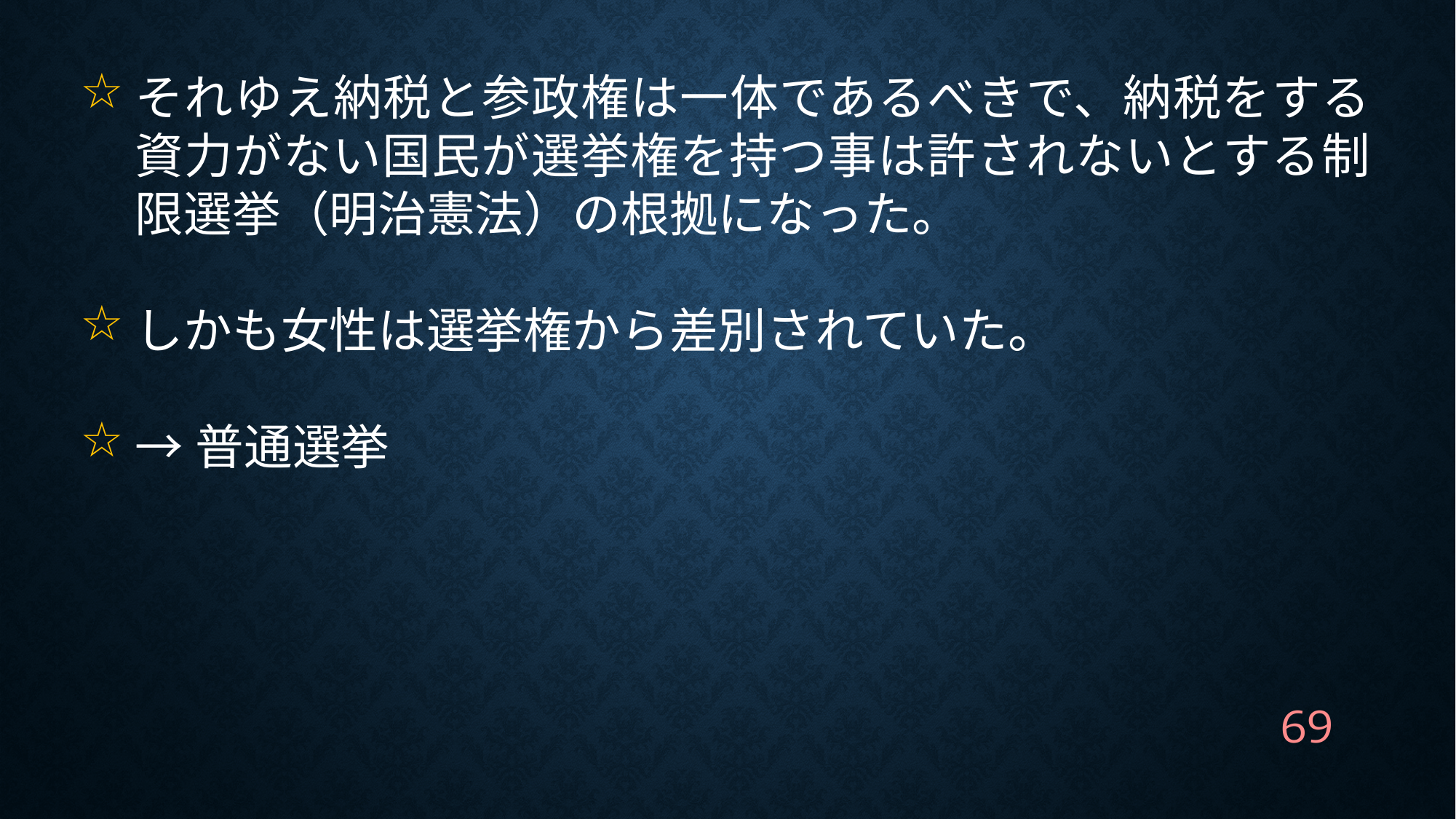

それゆえ納税と参政権は一体であるべきで、納税をする資力がない国民が選挙権を持つ事は許されないとする制限選挙（明治憲法）の根拠になった。

しかも女性は選挙権から差別されていた。

→普通選挙

69